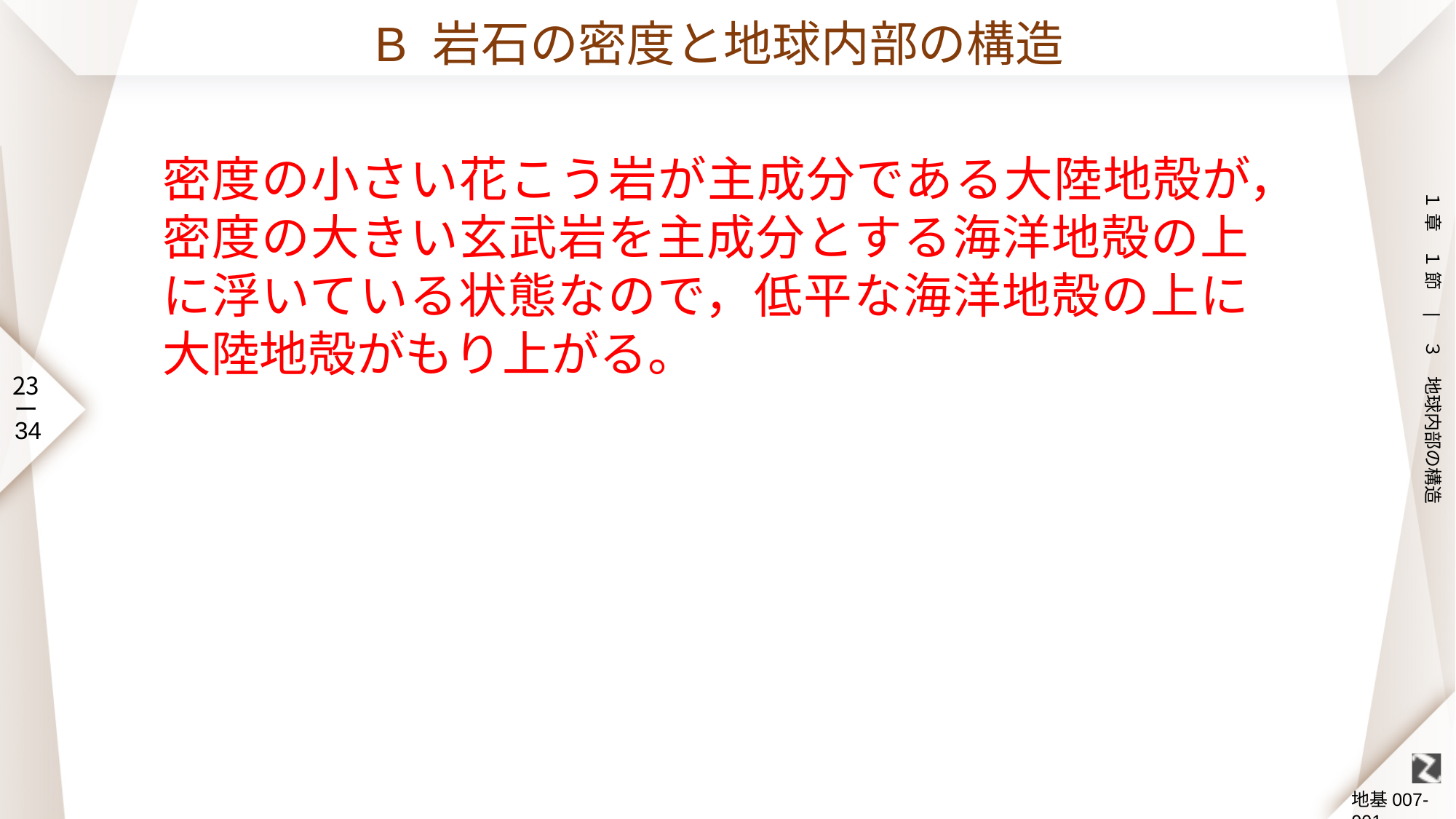

# B 岩石の密度と地球内部の構造
密度の小さい花こう岩が主成分である大陸地殻が，密度の大きい玄武岩を主成分とする海洋地殻の上に浮いている状態なので，低平な海洋地殻の上に大陸地殻がもり上がる。